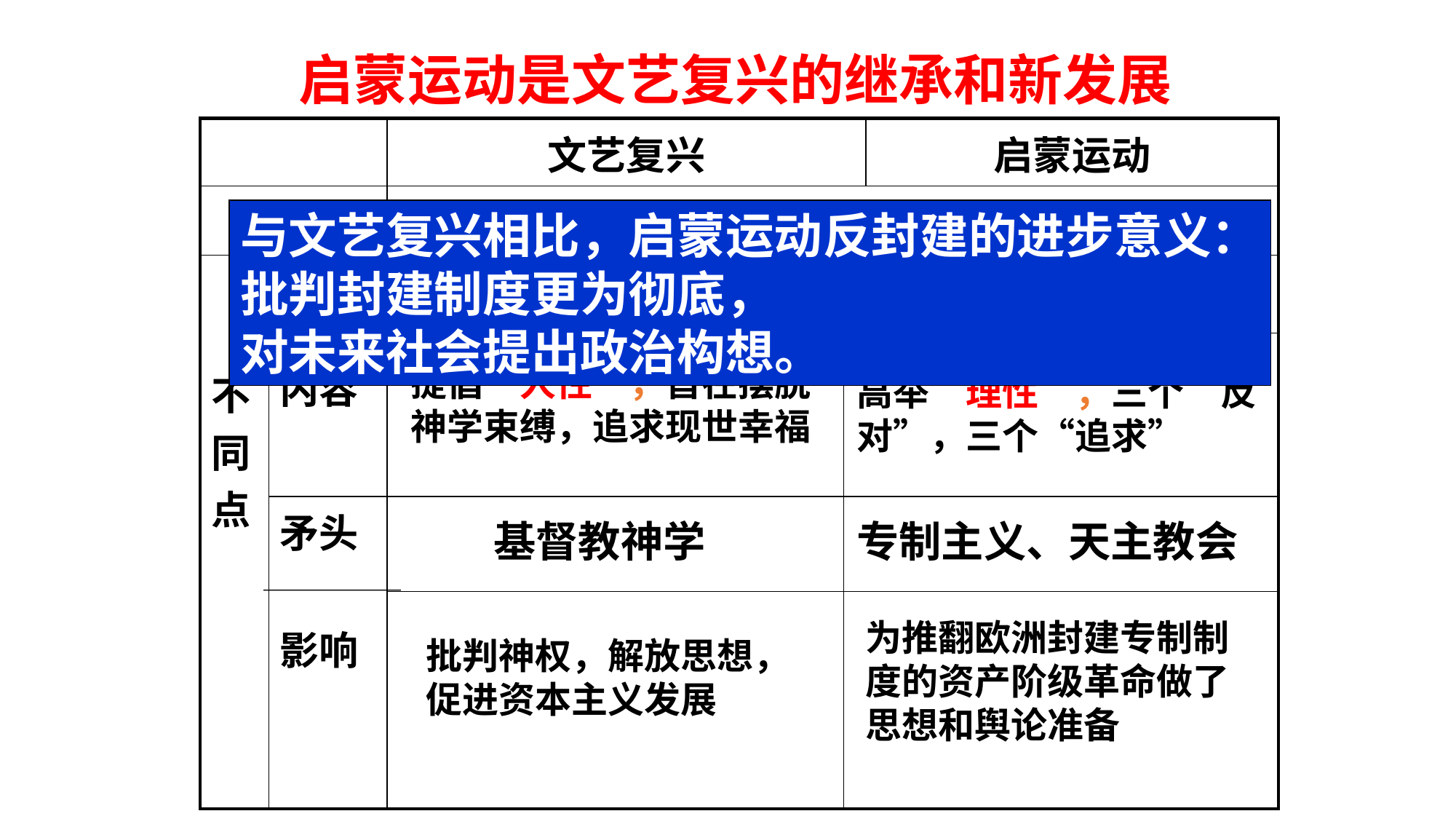

启蒙运动是文艺复兴的继承和新发展
|  |  | 文艺复兴 |  | 启蒙运动 |
| --- | --- | --- | --- | --- |
| 相同点 |  |  |  |  |
| 不同点 | 背景 |  |  |  |
|  | 内容 |  |  |  |
|  | 矛头 影响 |  |  |  |
|  |  |  |  |  |
注重人的价值；资产阶级的思想解放运动
与文艺复兴相比，启蒙运动反封建的进步意义：
批判封建制度更为彻底，
对未来社会提出政治构想。
资本主义萌芽
资本主义进一步发展
提倡“人性”，旨在摆脱神学束缚，追求现世幸福
高举“理性”，三个“反对”，三个“追求”
基督教神学
专制主义、天主教会

为推翻欧洲封建专制制度的资产阶级革命做了思想和舆论准备
批判神权，解放思想，促进资本主义发展